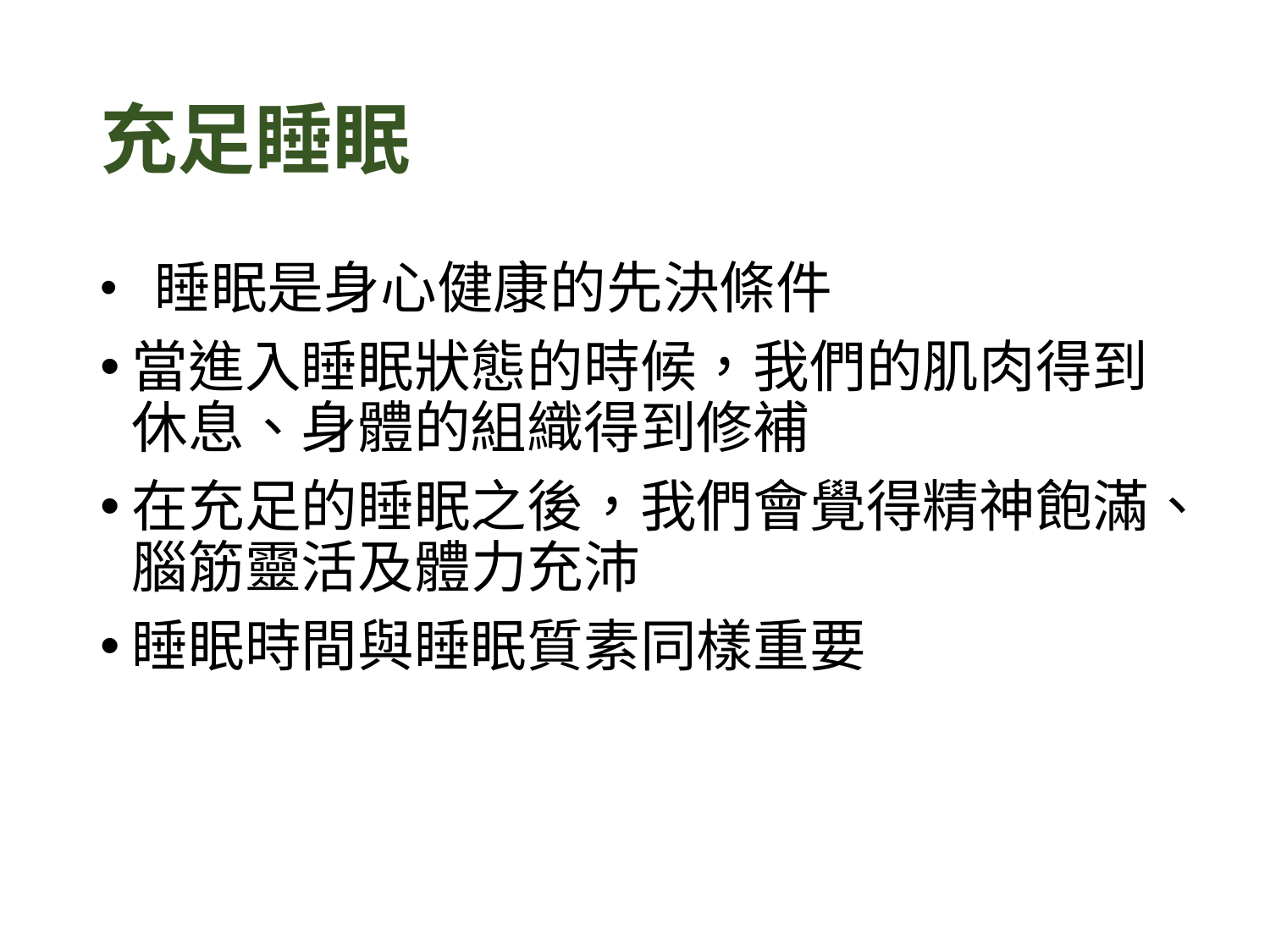

# 充足睡眠
 睡眠是身心健康的先決條件
當進入睡眠狀態的時候，我們的肌肉得到休息、身體的組織得到修補
在充足的睡眠之後，我們會覺得精神飽滿、腦筋靈活及體力充沛
睡眠時間與睡眠質素同樣重要